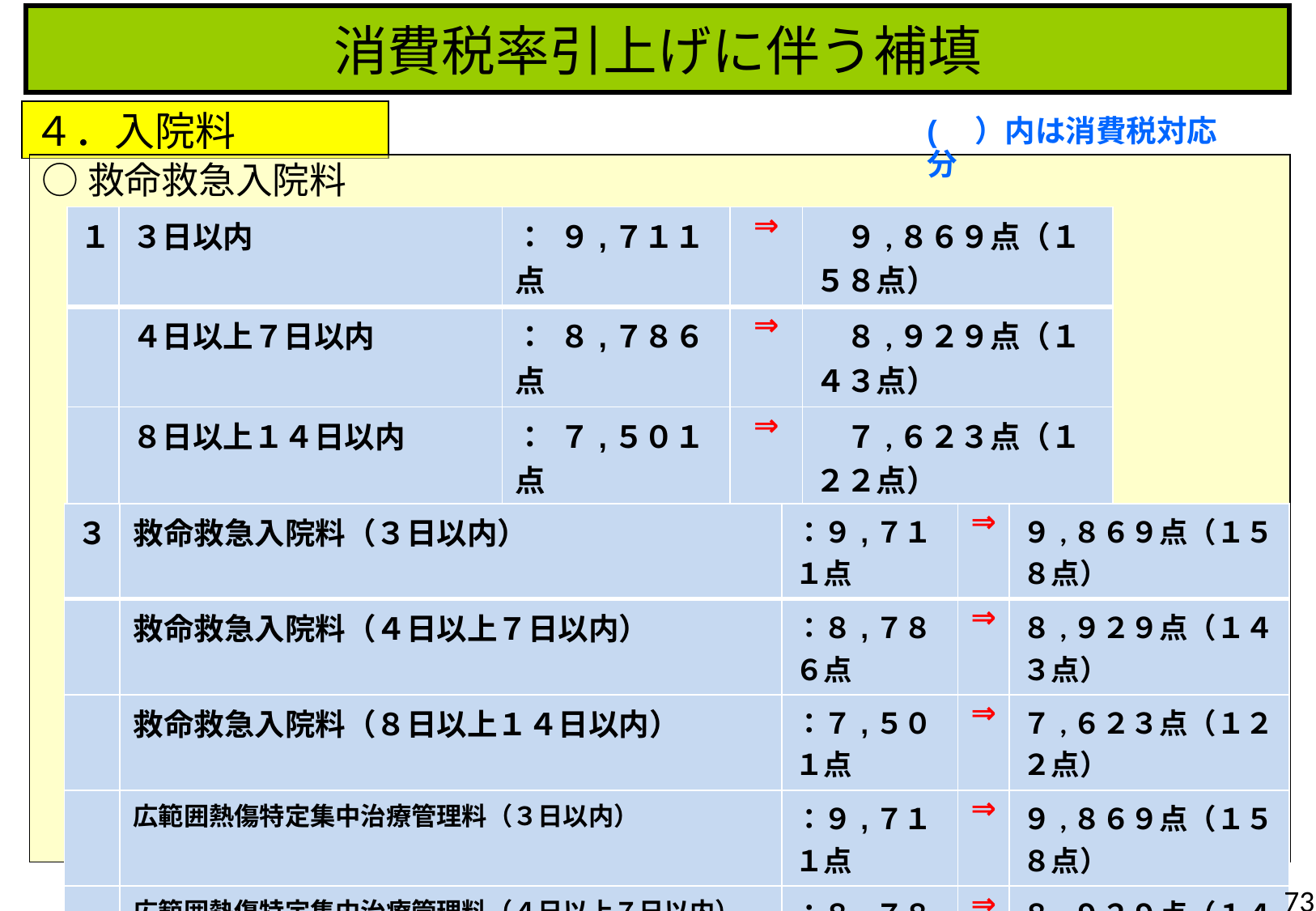

消費税率引上げに伴う補填
４．入院料
(　）内は消費税対応分
○救命救急入院料

| １ | ３日以内 | ： ９,７１１点 | ⇒ | ９,８６９点（１５８点） |
| --- | --- | --- | --- | --- |
|  | ４日以上７日以内 | ： ８,７８６点 | ⇒ | ８,９２９点（１４３点） |
|  | ８日以上１４日以内 | ： ７,５０１点 | ⇒ | ７,６２３点（１２２点） |
| ２ | ３日以内 | ：１１,２１１点 | ⇒ | １１,３９３点（１８２点） |
|  | ４日以上７日以内 | ：１０,１５１点 | ⇒ | １０,３１６点（１６５点） |
|  | ８日以上１４日以内 | ： ８,９０１点 | ⇒ | ９,０４６点（１４５点） |
| ３ | 救命救急入院料（３日以内） | ：９,７１１点 | ⇒ | ９,８６９点（１５８点） |
| --- | --- | --- | --- | --- |
|  | 救命救急入院料（４日以上７日以内） | ：８,７８６点 | ⇒ | ８,９２９点（１４３点） |
|  | 救命救急入院料（８日以上１４日以内） | ：７,５０１点 | ⇒ | ７,６２３点（１２２点） |
|  | 広範囲熱傷特定集中治療管理料（３日以内） | ：９,７１１点 | ⇒ | ９,８６９点（１５８点） |
|  | 広範囲熱傷特定集中治療管理料（４日以上７日以内） | ：８,７８６点 | ⇒ | ８,９２９点（１４３点） |
|  | 広範囲熱傷特定集中治療管理料（８日以上６０日以内） | ：７,９０１点 | ⇒ | ８,０３０点（１２９点） |
73